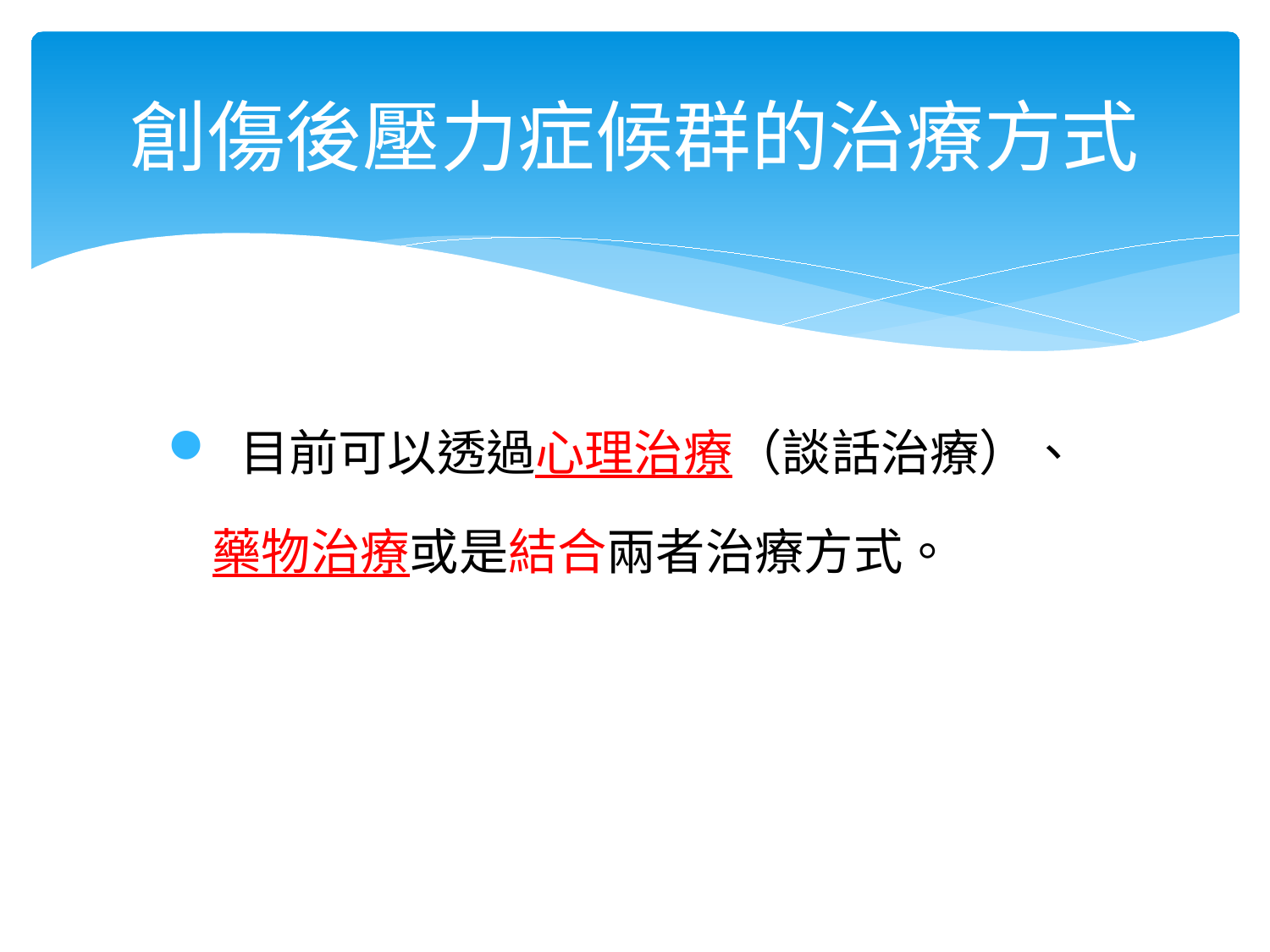

# 創傷後壓力症候群的治療方式
 目前可以透過心理治療（談話治療）、
   藥物治療或是結合兩者治療方式。